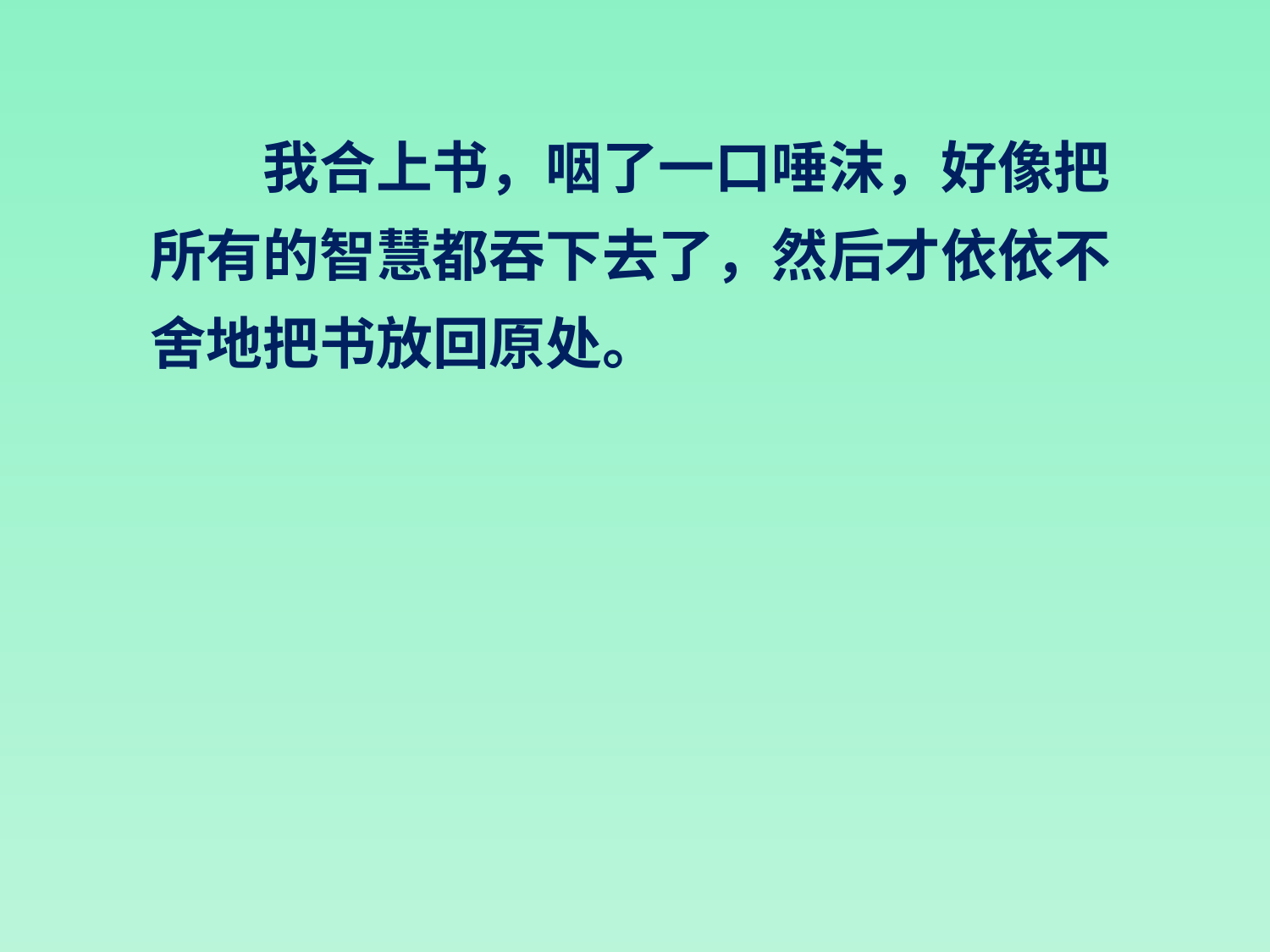

我合上书，咽了一口唾沫，好像把所有的智慧都吞下去了，然后才依依不舍地把书放回原处。